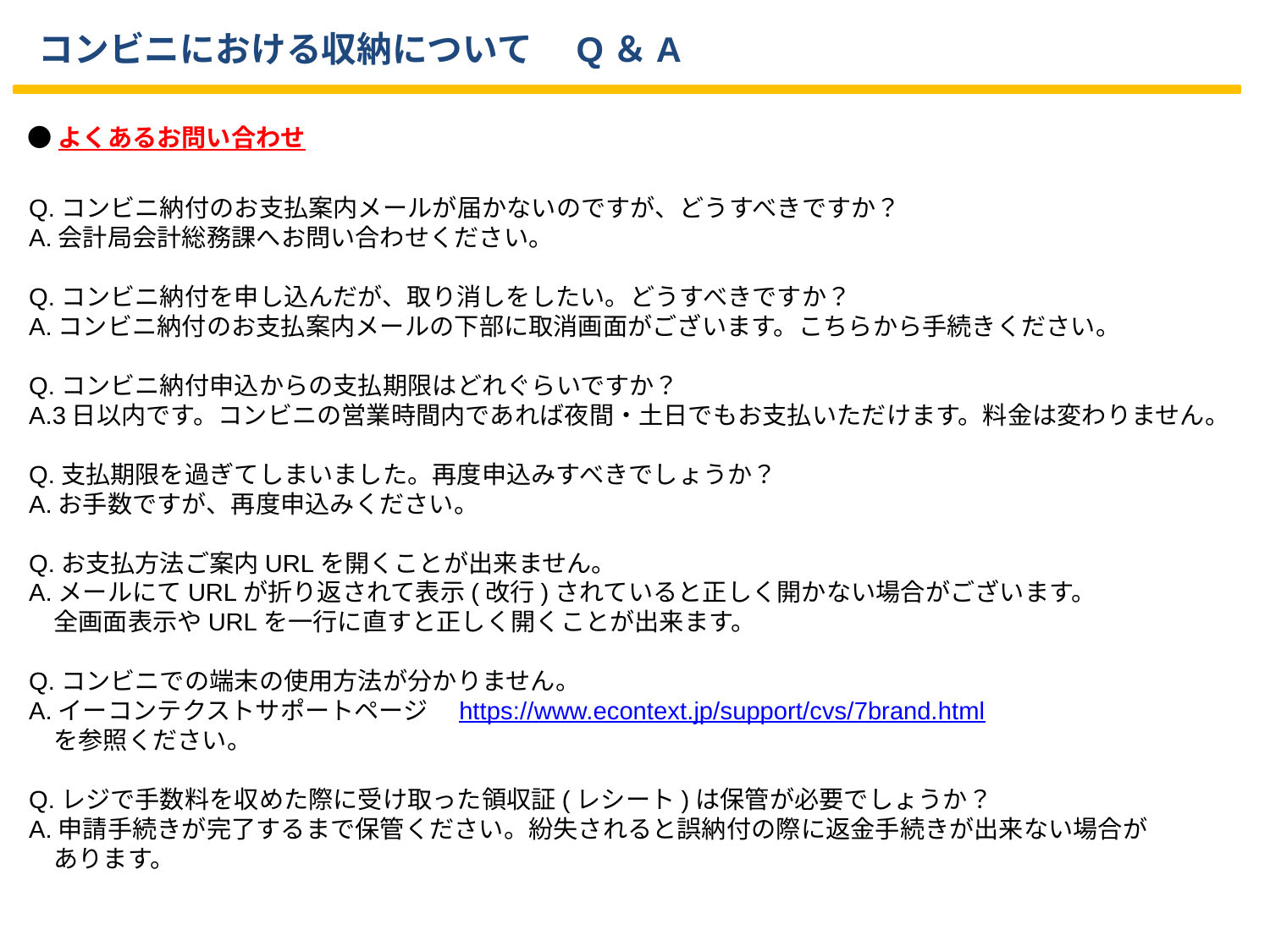

コンビニにおける収納について　Q＆A

●よくあるお問い合わせ
Q.コンビニ納付のお支払案内メールが届かないのですが、どうすべきですか？
A.会計局会計総務課へお問い合わせください。

Q.コンビニ納付を申し込んだが、取り消しをしたい。どうすべきですか？
A.コンビニ納付のお支払案内メールの下部に取消画面がございます。こちらから手続きください。

Q.コンビニ納付申込からの支払期限はどれぐらいですか？
A.3日以内です。コンビニの営業時間内であれば夜間・土日でもお支払いただけます。料金は変わりません。

Q.支払期限を過ぎてしまいました。再度申込みすべきでしょうか？
A.お手数ですが、再度申込みください。

Q.お支払方法ご案内URLを開くことが出来ません。
A.メールにてURLが折り返されて表示(改行)されていると正しく開かない場合がございます。
　全画面表示やURLを一行に直すと正しく開くことが出来ます。

Q.コンビニでの端末の使用方法が分かりません。
A.イーコンテクストサポートページ　https://www.econtext.jp/support/cvs/7brand.html
　を参照ください。

Q.レジで手数料を収めた際に受け取った領収証(レシート)は保管が必要でしょうか？
A.申請手続きが完了するまで保管ください。紛失されると誤納付の際に返金手続きが出来ない場合が
　あります。